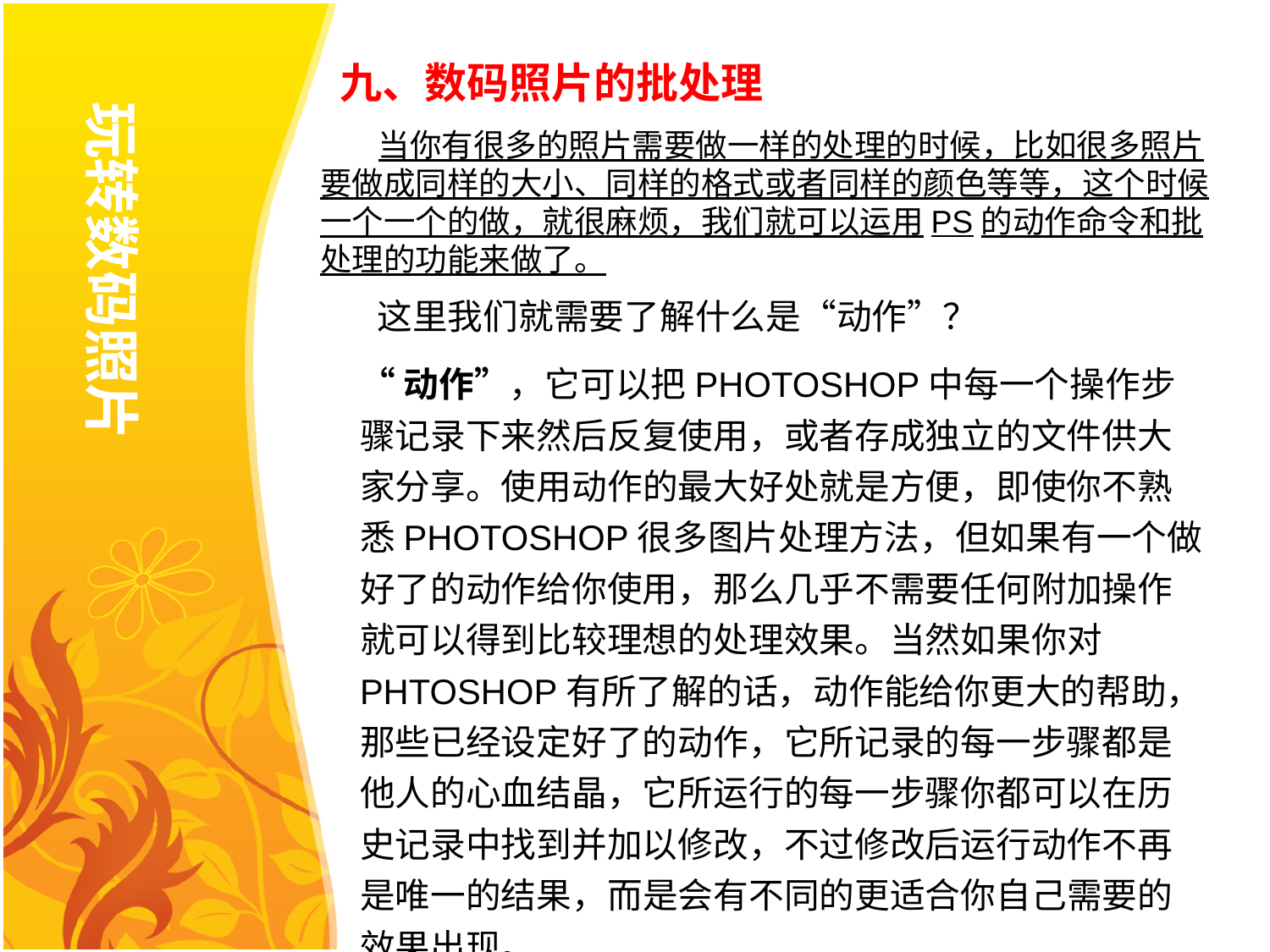

九、数码照片的批处理
玩转数码照片
       当你有很多的照片需要做一样的处理的时候，比如很多照片要做成同样的大小、同样的格式或者同样的颜色等等，这个时候一个一个的做，就很麻烦，我们就可以运用PS的动作命令和批处理的功能来做了。
这里我们就需要了解什么是“动作”？
“动作”，它可以把PHOTOSHOP中每一个操作步骤记录下来然后反复使用，或者存成独立的文件供大家分享。使用动作的最大好处就是方便，即使你不熟悉PHOTOSHOP很多图片处理方法，但如果有一个做好了的动作给你使用，那么几乎不需要任何附加操作就可以得到比较理想的处理效果。当然如果你对PHTOSHOP有所了解的话，动作能给你更大的帮助，那些已经设定好了的动作，它所记录的每一步骤都是他人的心血结晶，它所运行的每一步骤你都可以在历史记录中找到并加以修改，不过修改后运行动作不再是唯一的结果，而是会有不同的更适合你自己需要的效果出现。